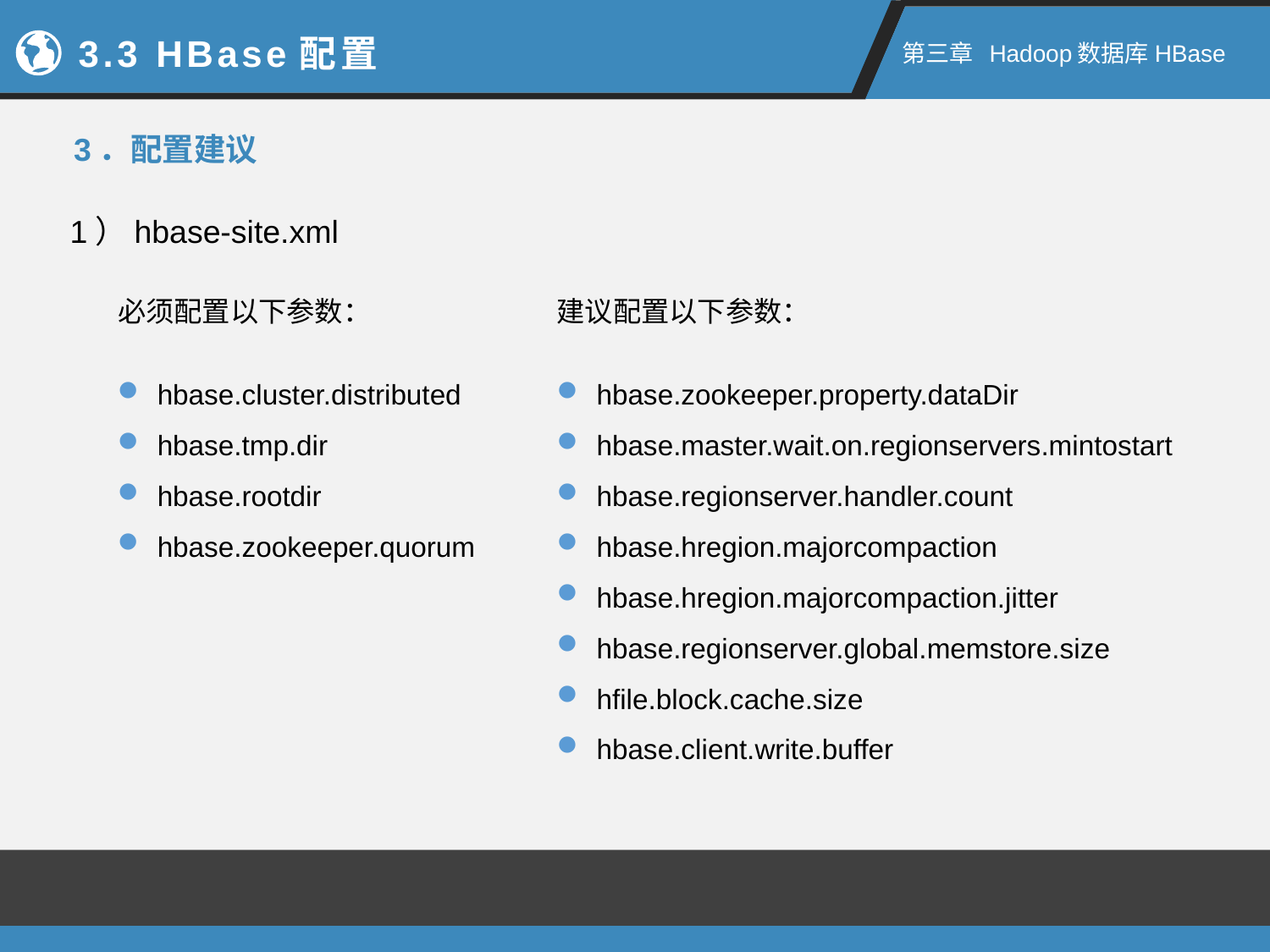

3.3 HBase配置

第三章  Hadoop数据库HBase
3．配置建议
1）hbase-site.xml
必须配置以下参数：
建议配置以下参数：
hbase.cluster.distributed
hbase.tmp.dir
hbase.rootdir
hbase.zookeeper.quorum
hbase.zookeeper.property.dataDir
hbase.master.wait.on.regionservers.mintostart
hbase.regionserver.handler.count
hbase.hregion.majorcompaction
hbase.hregion.majorcompaction.jitter
hbase.regionserver.global.memstore.size
hfile.block.cache.size
hbase.client.write.buffer